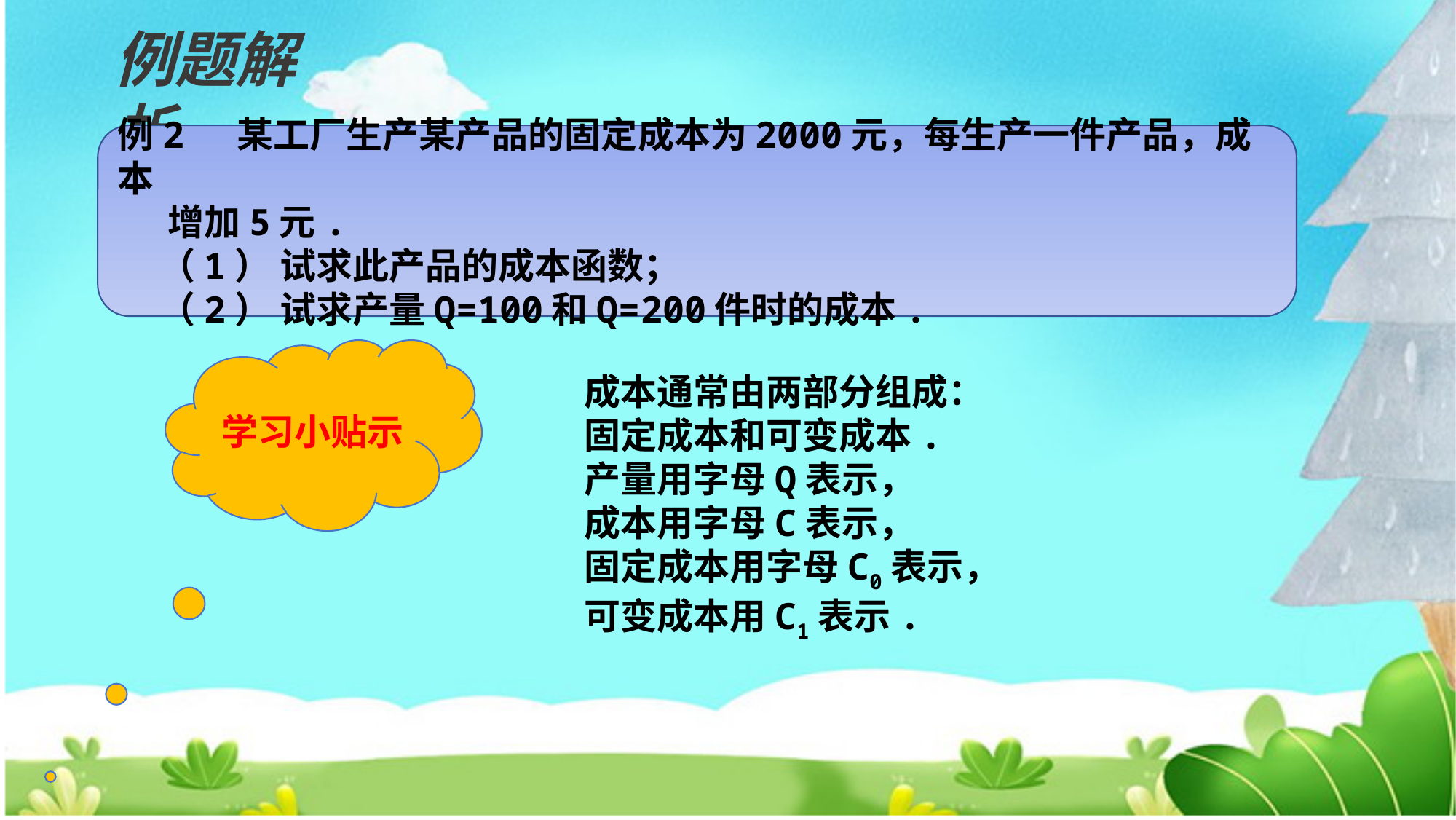

例题解析
例2  某工厂生产某产品的固定成本为2000元，每生产一件产品，成本
     增加5元.
    （1） 试求此产品的成本函数；
    （2） 试求产量Q=100和Q=200件时的成本.
学习小贴示
成本通常由两部分组成：
固定成本和可变成本.
产量用字母Q表示，
成本用字母C表示，
固定成本用字母C0表示，
可变成本用C1表示.